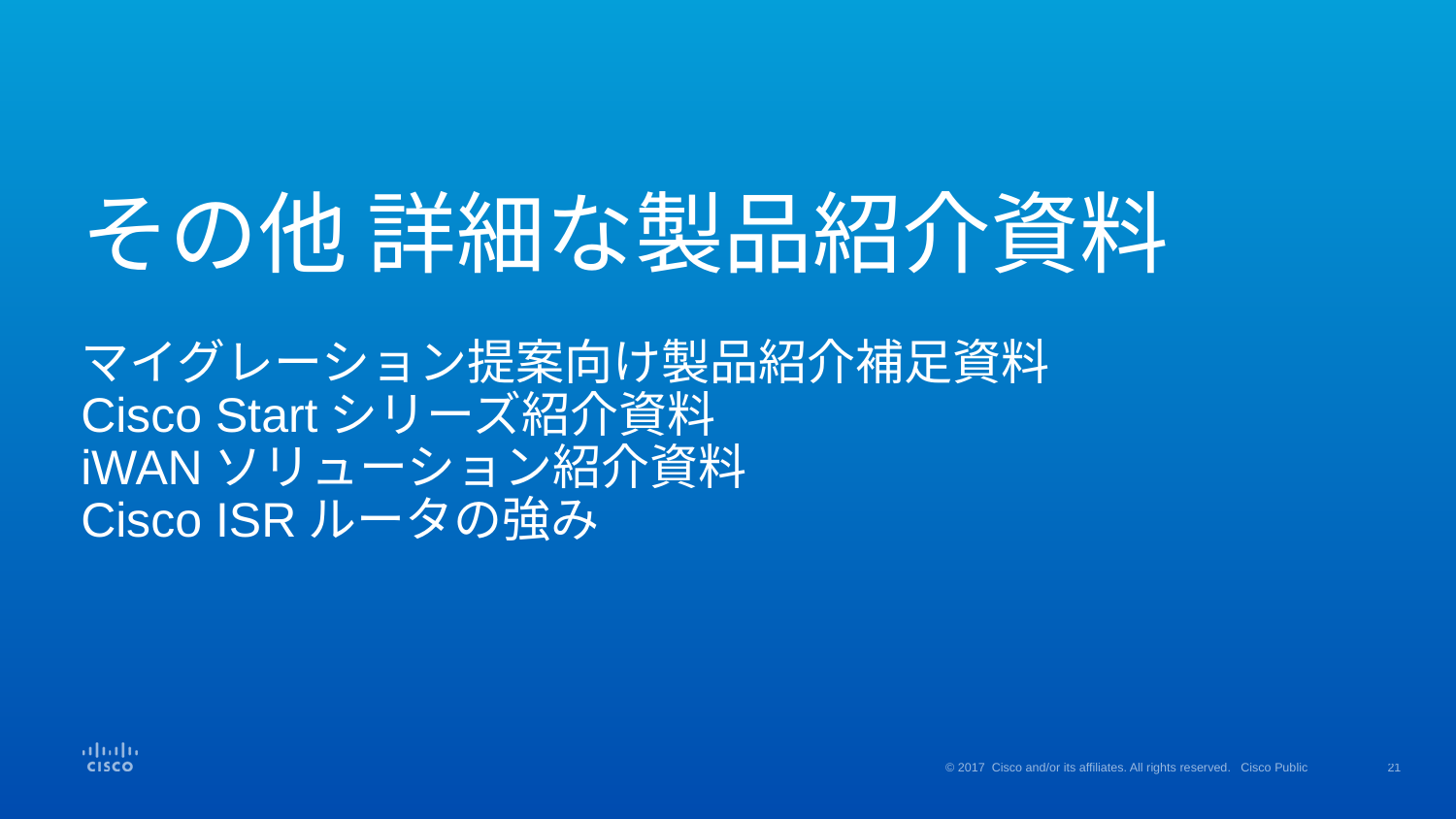

# その他 詳細な製品紹介資料 マイグレーション提案向け製品紹介補足資料 Cisco Startシリーズ紹介資料 iWANソリューション紹介資料 Cisco ISRルータの強み